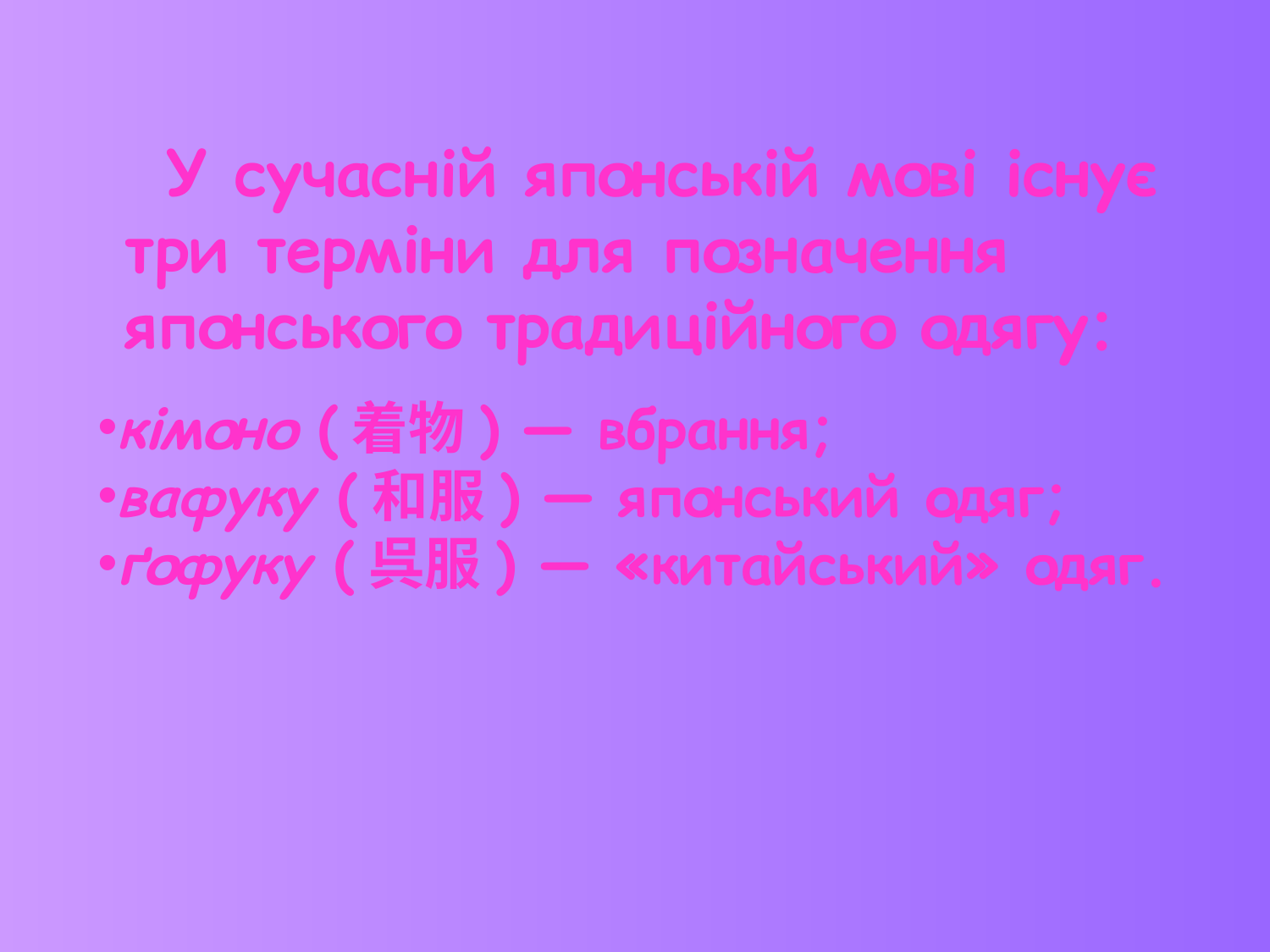

У сучасній японській мові існує три терміни для позначення японського традиційного одягу:

кімоно (着物) — вбрання;
вафуку (和服) — японський одяг;
ґофуку (呉服) — «китайський» одяг.